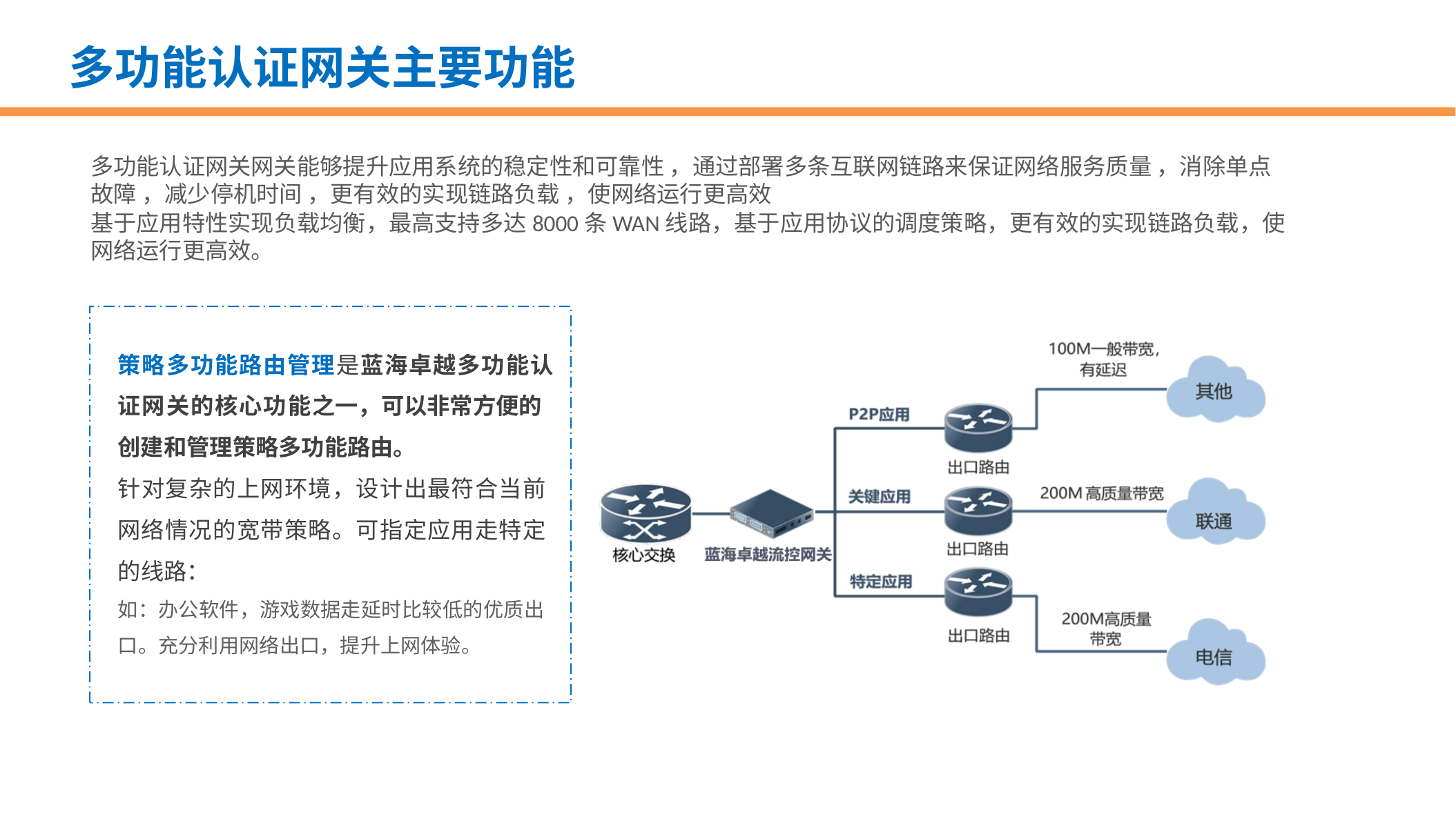

# 多功能认证网关主要功能
多功能认证网关网关能够提升应用系统的稳定性和可靠性 ，通过部署多条互联网链路来保证网络服务质量 ，消除单点故障 ，减少停机时间 ，更有效的实现链路负载 ，使网络运行更高效
基于应用特性实现负载均衡，最高支持多达8000条WAN线路，基于应用协议的调度策略，更有效的实现链路负载，使网络运行更高效。

策略多功能路由管理是蓝海卓越多功能认证网关的核心功能之一，可以非常方便的创建和管理策略多功能路由。
针对复杂的上网环境，设计出最符合当前网络情况的宽带策略。可指定应用走特定的线路：
如：办公软件，游戏数据走延时比较低的优质出口。充分利用网络出口，提升上网体验。